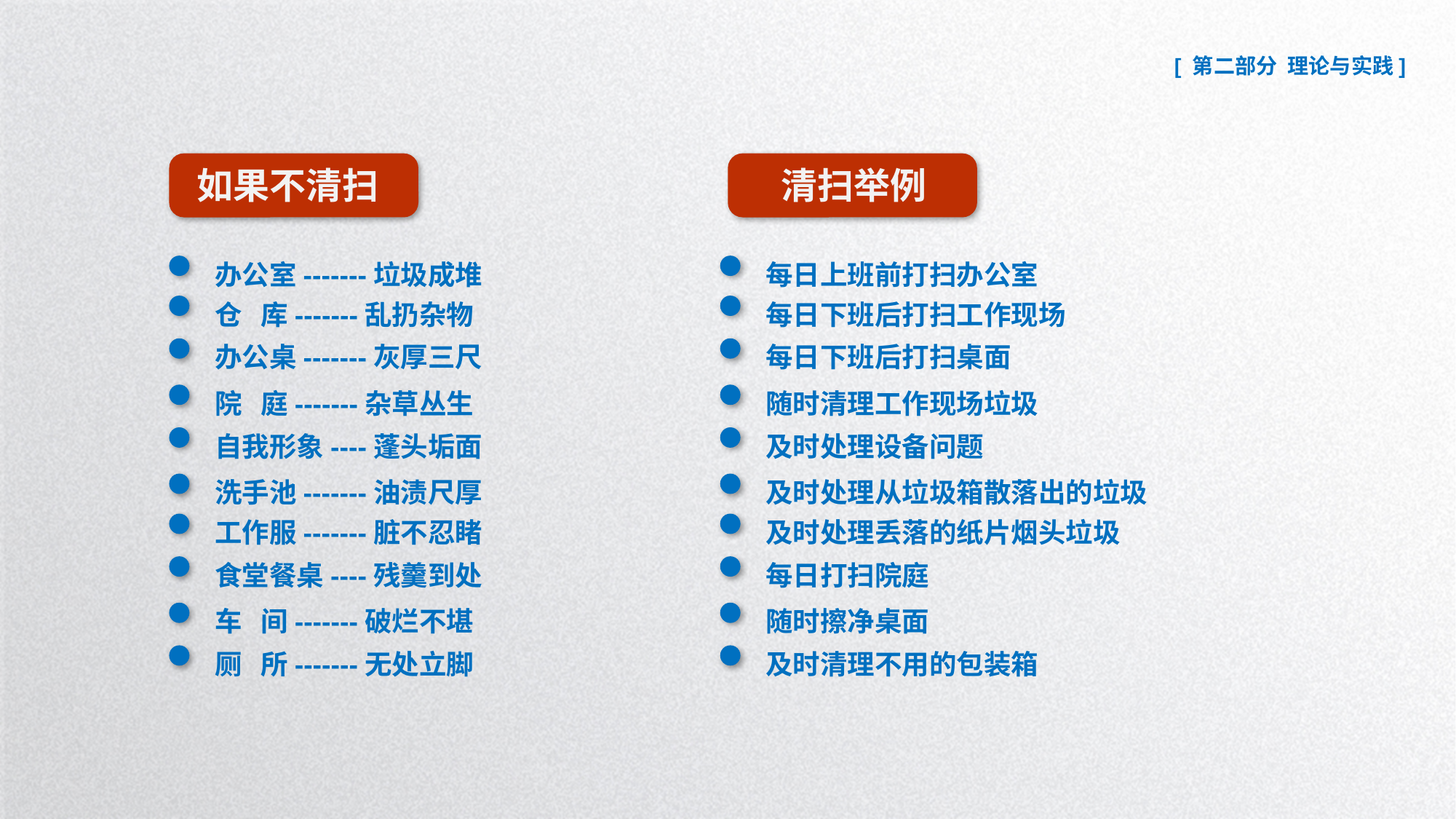

如果不清扫
清扫举例
办公室-------垃圾成堆

仓   库-------乱扔杂物

办公桌-------灰厚三尺

院   庭-------杂草丛生

自我形象----蓬头垢面

洗手池-------油渍尺厚

工作服-------脏不忍睹

食堂餐桌----残羹到处

车   间-------破烂不堪

厕   所-------无处立脚

每日上班前打扫办公室

每日下班后打扫工作现场

每日下班后打扫桌面

随时清理工作现场垃圾

及时处理设备问题

及时处理从垃圾箱散落出的垃圾

及时处理丢落的纸片烟头垃圾

每日打扫院庭

随时擦净桌面

及时清理不用的包装箱